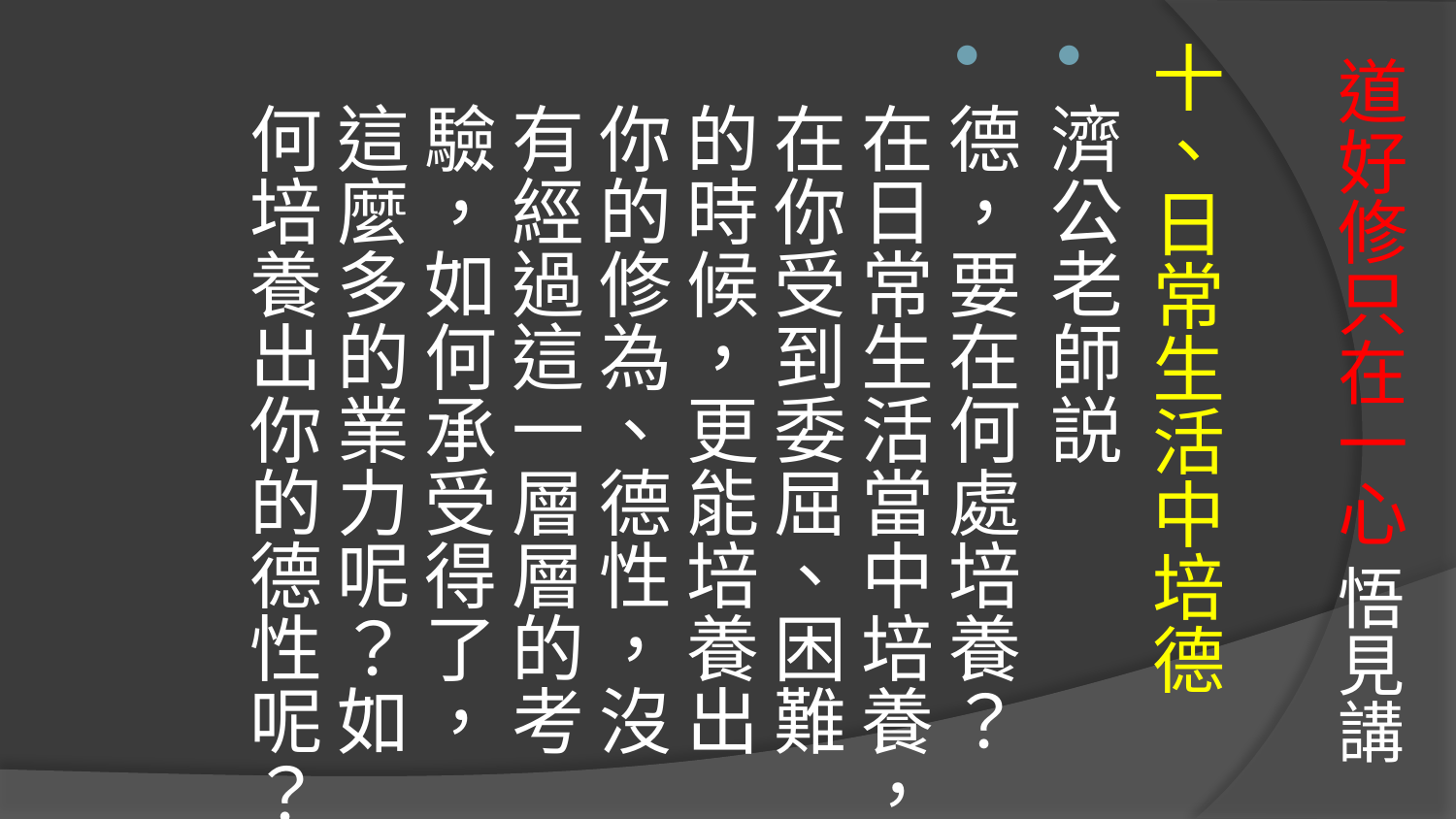

十、日常生活中培德
濟公老師説
德，要在何處培養？在日常生活當中培養，在你受到委屈、困難的時候，更能培養出你的修為、德性，沒有經過這一層層的考驗，如何承受得了，這麼多的業力呢？如何培養出你的德性呢？

# 道好修只在一心 悟見講